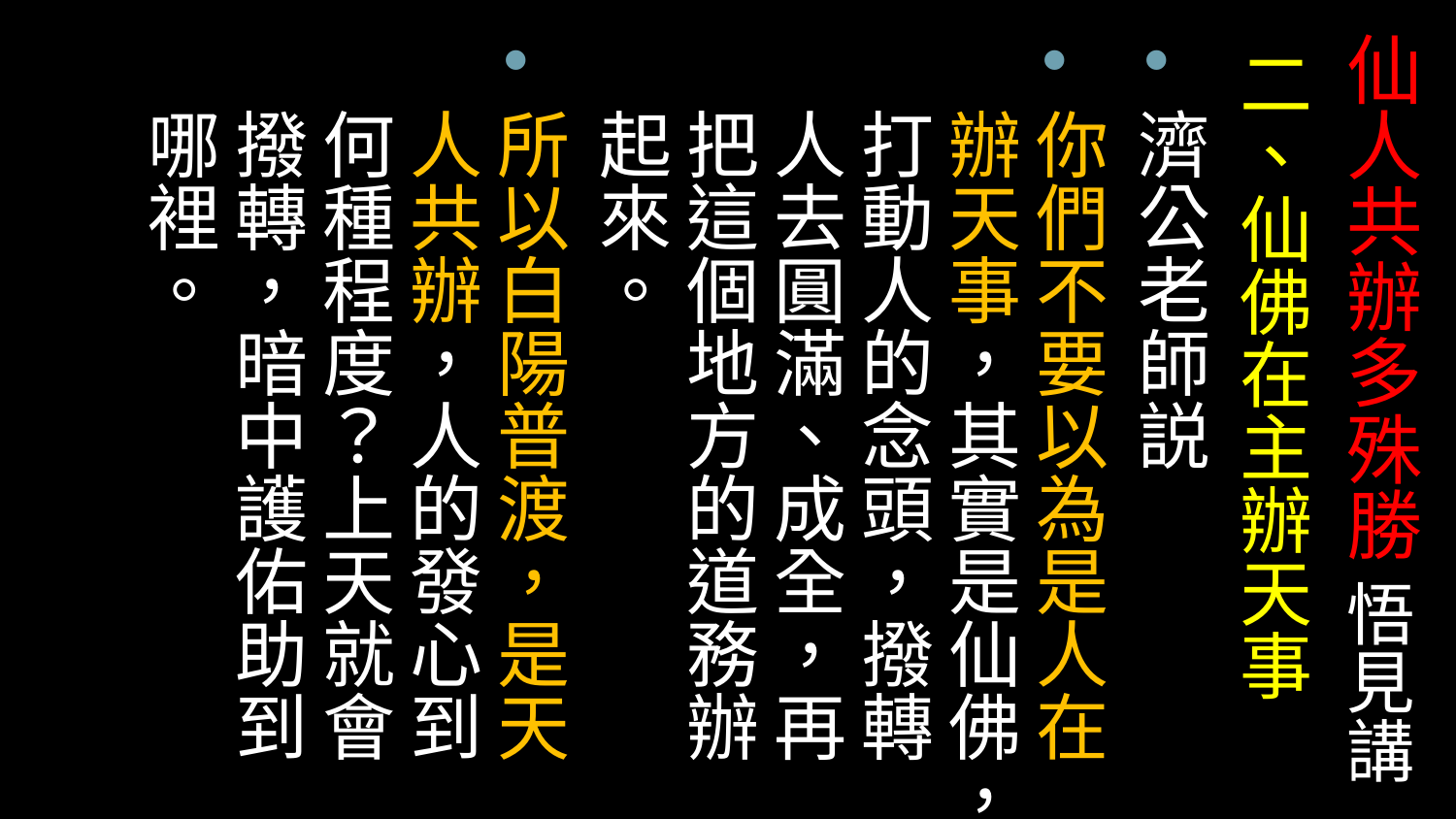

# 仙人共辦多殊勝 悟見講
二、仙佛在主辦天事
濟公老師説
你們不要以為是人在辦天事，其實是仙佛，打動人的念頭，撥轉人去圓滿、成全，再把這個地方的道務辦起來。
所以白陽普渡，是天人共辦，人的發心到何種程度？上天就會撥轉，暗中護佑助到哪裡。